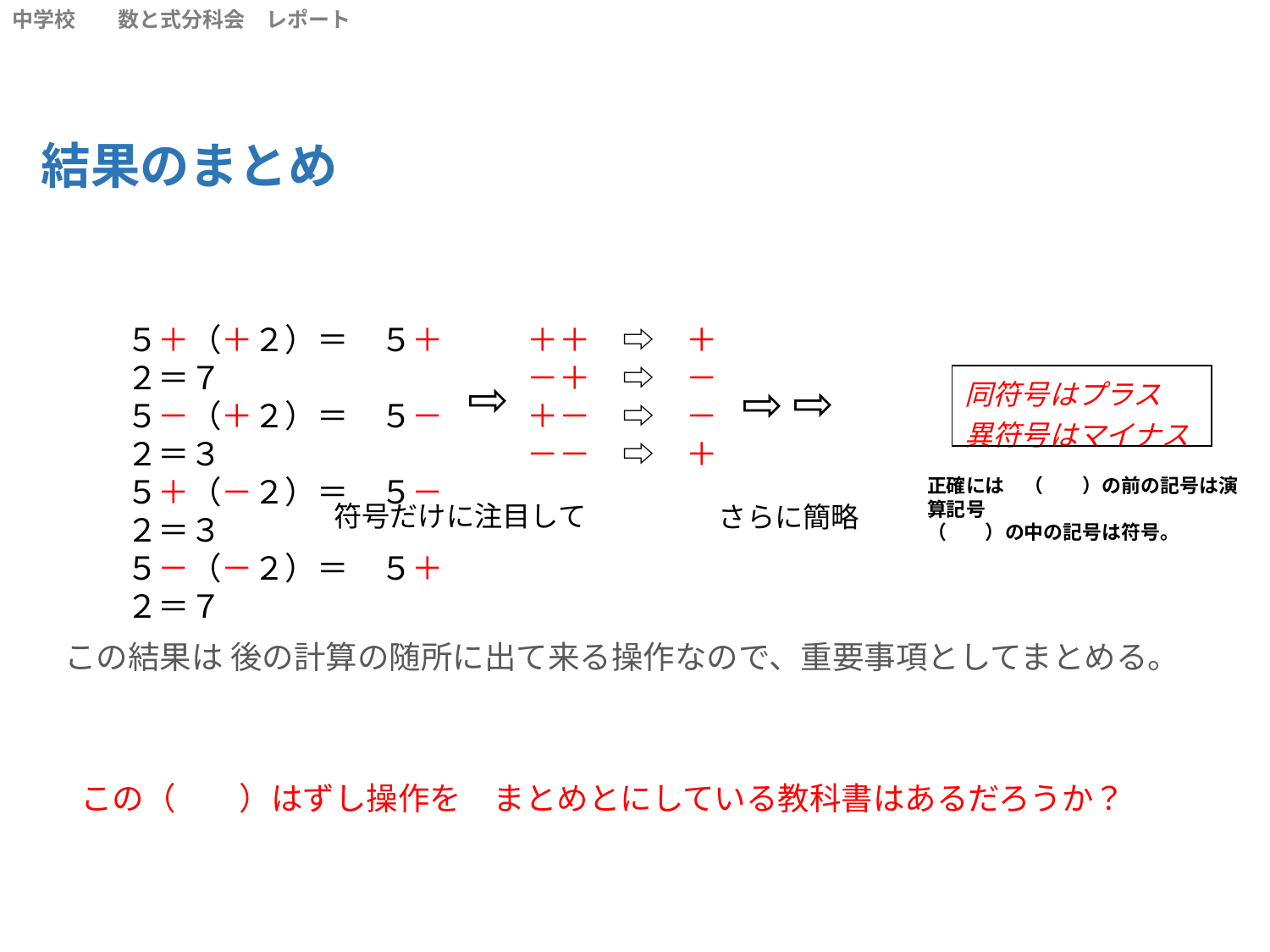

中学校　　数と式分科会　レポート
結果のまとめ
５＋（＋２）＝　５＋２＝７
５－（＋２）＝　５－２＝３
５＋（－２）＝　５－２＝３
５－（－２）＝　５＋２＝７
＋＋　⇨　＋
－＋　⇨　－
＋－　⇨　－
－－　⇨　＋
⇨
⇨
| 同符号はプラス 異符号はマイナス |
| --- |
⇨
正確には　（　　）の前の記号は演算記号
（　　）の中の記号は符号。
符号だけに注目して
さらに簡略
この結果は 後の計算の随所に出て来る操作なので、重要事項としてまとめる。
この（　　）はずし操作を　まとめとにしている教科書はあるだろうか？